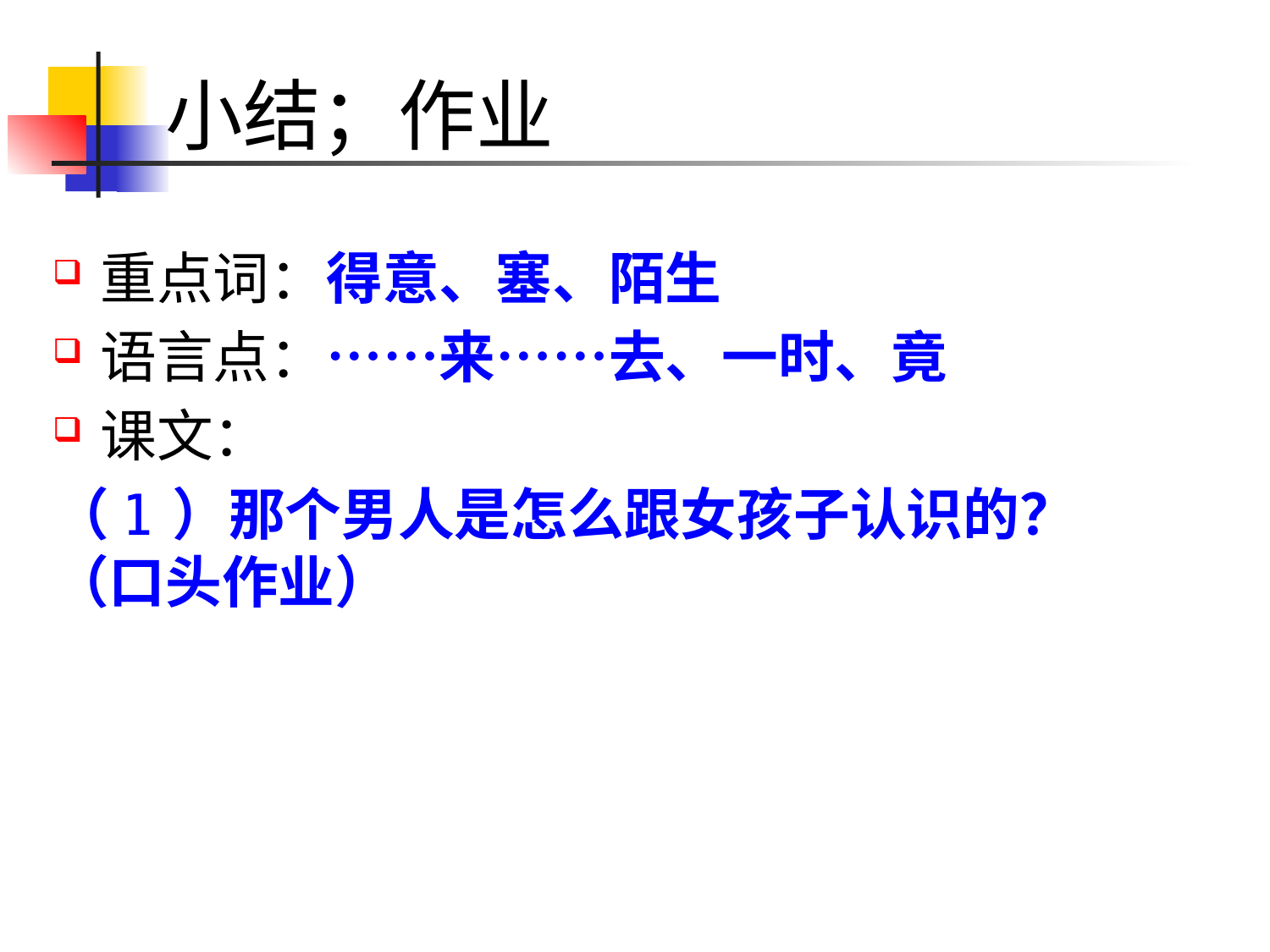

# 小结；作业
重点词：得意、塞、陌生
语言点：……来……去、一时、竟
课文：
（1）那个男人是怎么跟女孩子认识的？（口头作业）